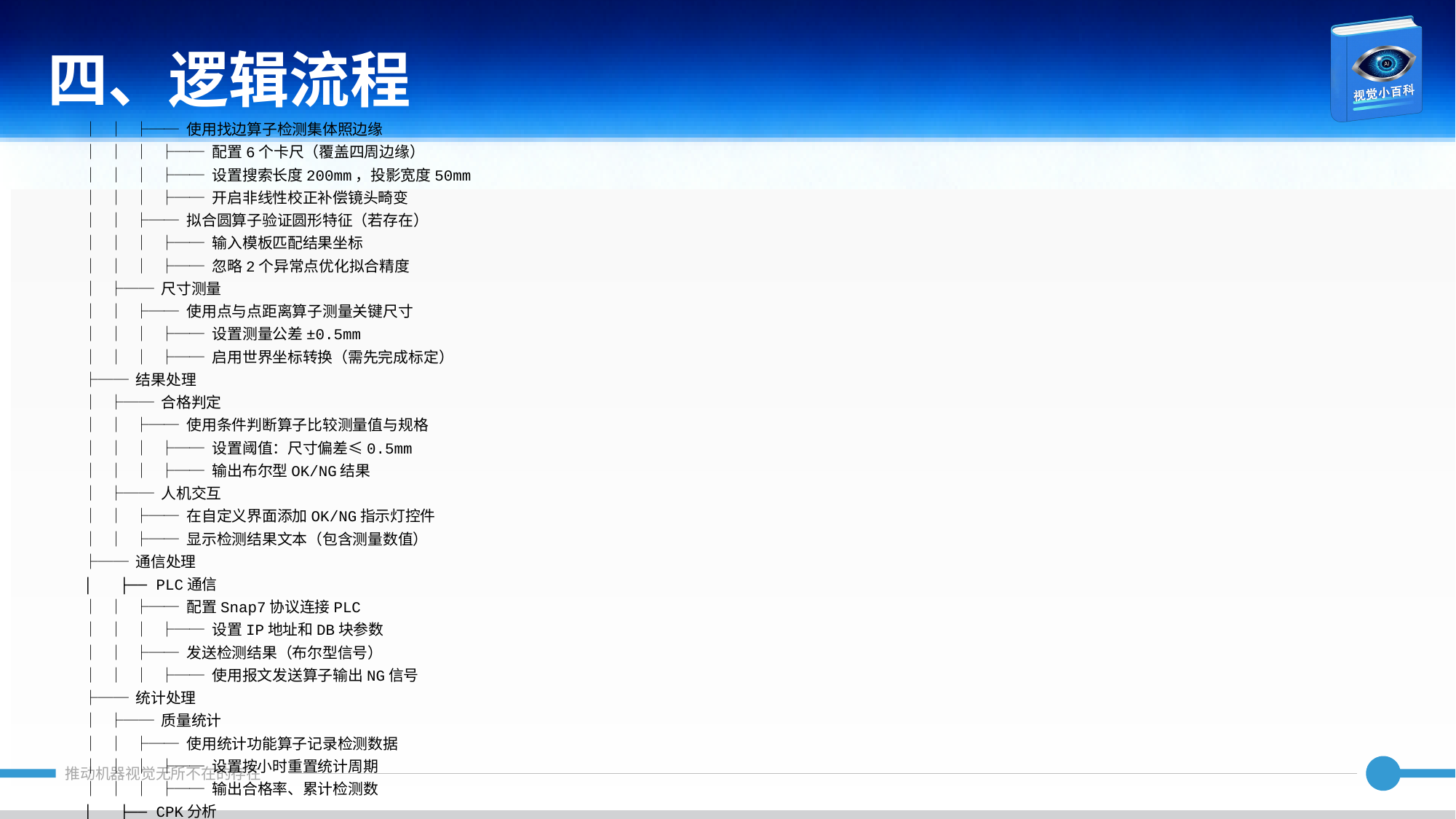

四、逻辑流程

│   │   ├── 使用找边算子检测集体照边缘
│   │   │   ├── 配置6个卡尺（覆盖四周边缘）
│   │   │   ├── 设置搜索长度200mm，投影宽度50mm
│   │   │   ├── 开启非线性校正补偿镜头畸变
│   │   ├── 拟合圆算子验证圆形特征（若存在）
│   │   │   ├── 输入模板匹配结果坐标
│   │   │   ├── 忽略2个异常点优化拟合精度
│   ├── 尺寸测量
│   │   ├── 使用点与点距离算子测量关键尺寸
│   │   │   ├── 设置测量公差±0.5mm
│   │   │   ├── 启用世界坐标转换（需先完成标定）
├── 结果处理
│   ├── 合格判定
│   │   ├── 使用条件判断算子比较测量值与规格
│   │   │   ├── 设置阈值：尺寸偏差≤0.5mm
│   │   │   ├── 输出布尔型OK/NG结果
│   ├── 人机交互
│   │   ├── 在自定义界面添加OK/NG指示灯控件
│   │   ├── 显示检测结果文本（包含测量数值）
├── 通信处理
│   ├── PLC通信
│   │   ├── 配置Snap7协议连接PLC
│   │   │   ├── 设置IP地址和DB块参数
│   │   ├── 发送检测结果（布尔型信号）
│   │   │   ├── 使用报文发送算子输出NG信号
├── 统计处理
│   ├── 质量统计
│   │   ├── 使用统计功能算子记录检测数据
│   │   │   ├── 设置按小时重置统计周期
│   │   │   ├── 输出合格率、累计检测数
│   ├── CPK分析
│   │   ├── 导出测量数据到Excel进行过程能力分析
│   │   │   ├── 设置采样频率与规格限
10